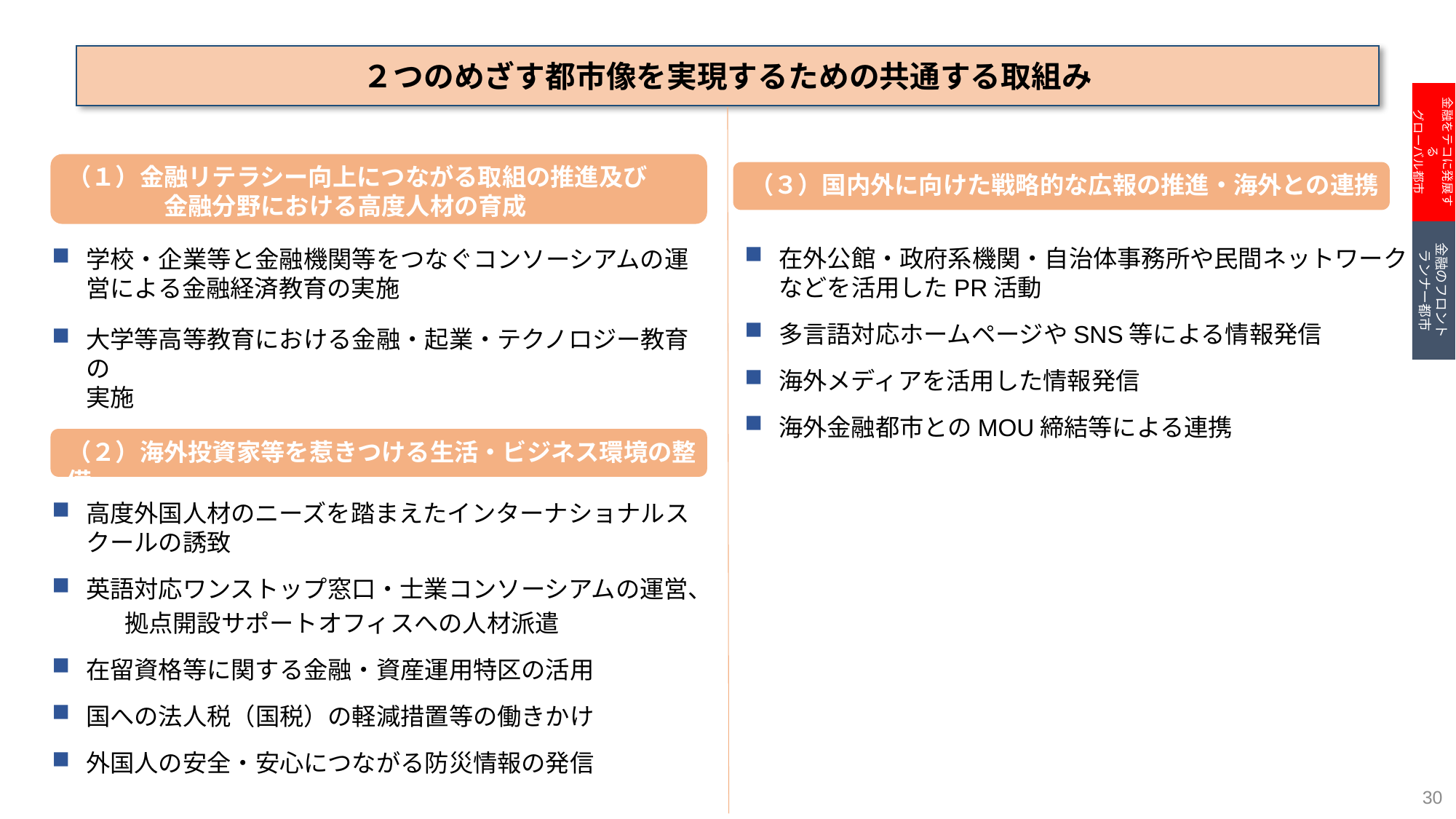

２つのめざす都市像を実現するための共通する取組み
金融をテコに発展する
グローバル都市

（１）金融リテラシー向上につながる取組の推進及び
　　　　金融分野における高度人材の育成

（３）国内外に向けた戦略的な広報の推進・海外との連携
金融のフロント
ランナー都市
在外公館・政府系機関・自治体事務所や民間ネットワークなどを活用したPR活動

多言語対応ホームページやSNS等による情報発信

海外メディアを活用した情報発信

海外金融都市とのMOU締結等による連携

学校・企業等と金融機関等をつなぐコンソーシアムの運営による金融経済教育の実施

大学等高等教育における金融・起業・テクノロジー教育の
実施

（２）海外投資家等を惹きつける生活・ビジネス環境の整備
高度外国人材のニーズを踏まえたインターナショナルスクールの誘致

英語対応ワンストップ窓口・士業コンソーシアムの運営、
　　　拠点開設サポートオフィスへの人材派遣

在留資格等に関する金融・資産運用特区の活用

国への法人税（国税）の軽減措置等の働きかけ

外国人の安全・安心につながる防災情報の発信

30